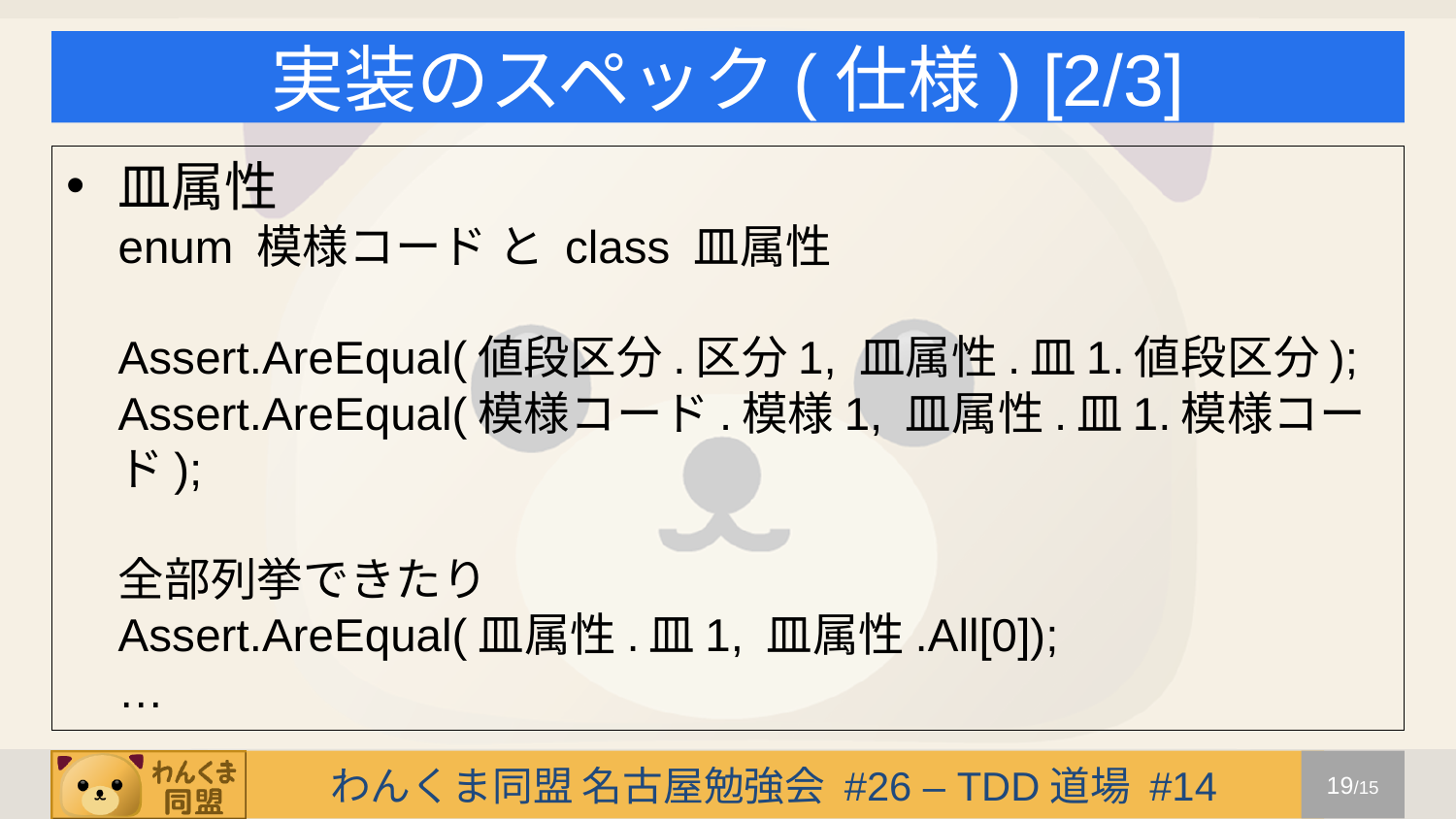

# 実装のスペック(仕様) [2/3]
皿属性
enum 模様コード と class 皿属性
Assert.AreEqual(値段区分.区分1, 皿属性.皿1.値段区分);
Assert.AreEqual(模様コード.模様1, 皿属性.皿1.模様コード);
全部列挙できたり
Assert.AreEqual(皿属性.皿1, 皿属性.All[0]);
…